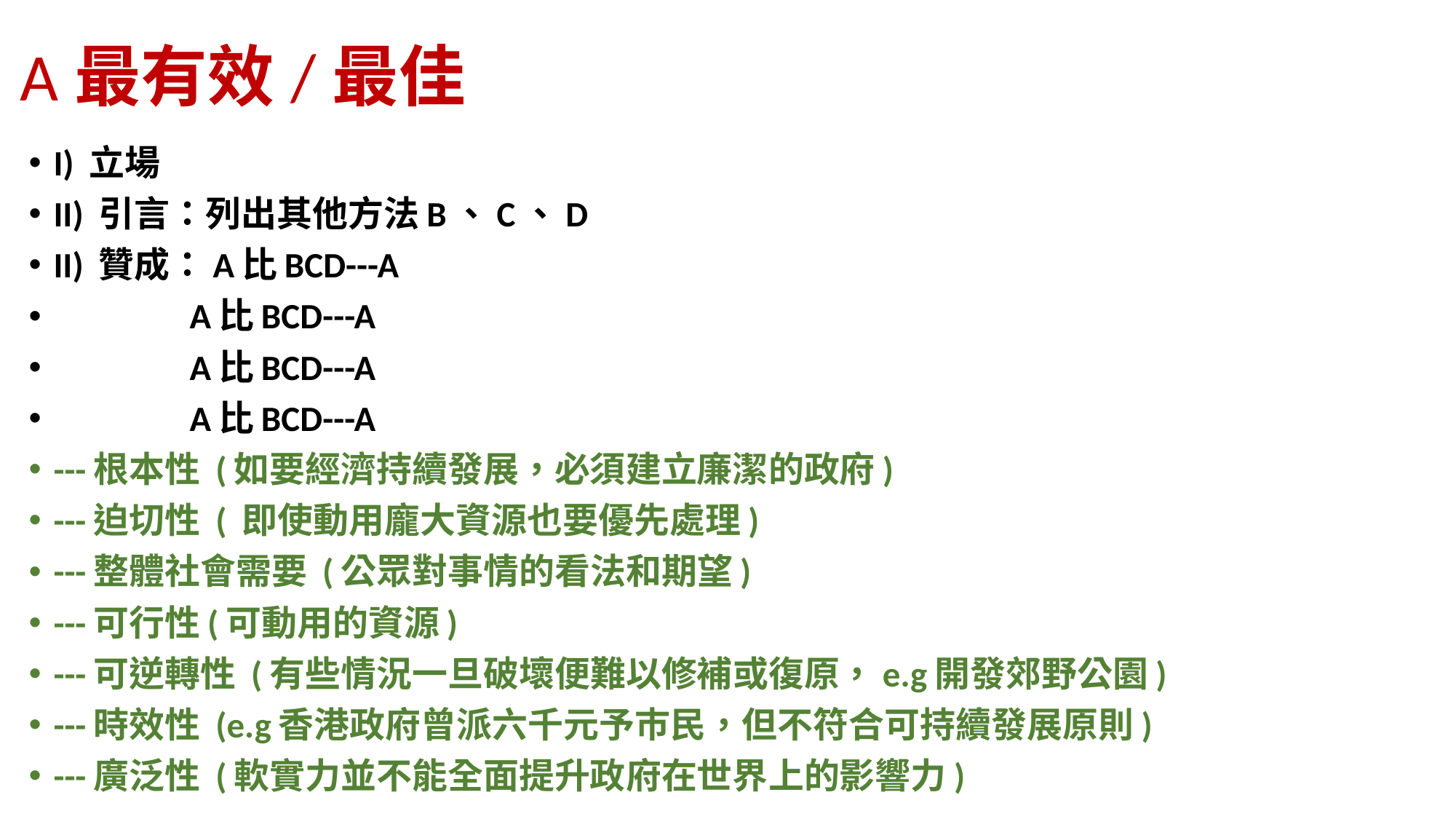

# A最有效/最佳
I) 立場
II) 引言：列出其他方法B、C、D
II) 贊成：A比BCD---A
                 A比BCD---A
                 A比BCD---A
                 A比BCD---A
---根本性 (如要經濟持續發展，必須建立廉潔的政府)
---迫切性 ( 即使動用龐大資源也要優先處理)
---整體社會需要 (公眾對事情的看法和期望)
---可行性(可動用的資源)
---可逆轉性 (有些情況一旦破壞便難以修補或復原，e.g開發郊野公園)
---時效性 (e.g香港政府曾派六千元予巿民，但不符合可持續發展原則)
---廣泛性 (軟實力並不能全面提升政府在世界上的影響力)